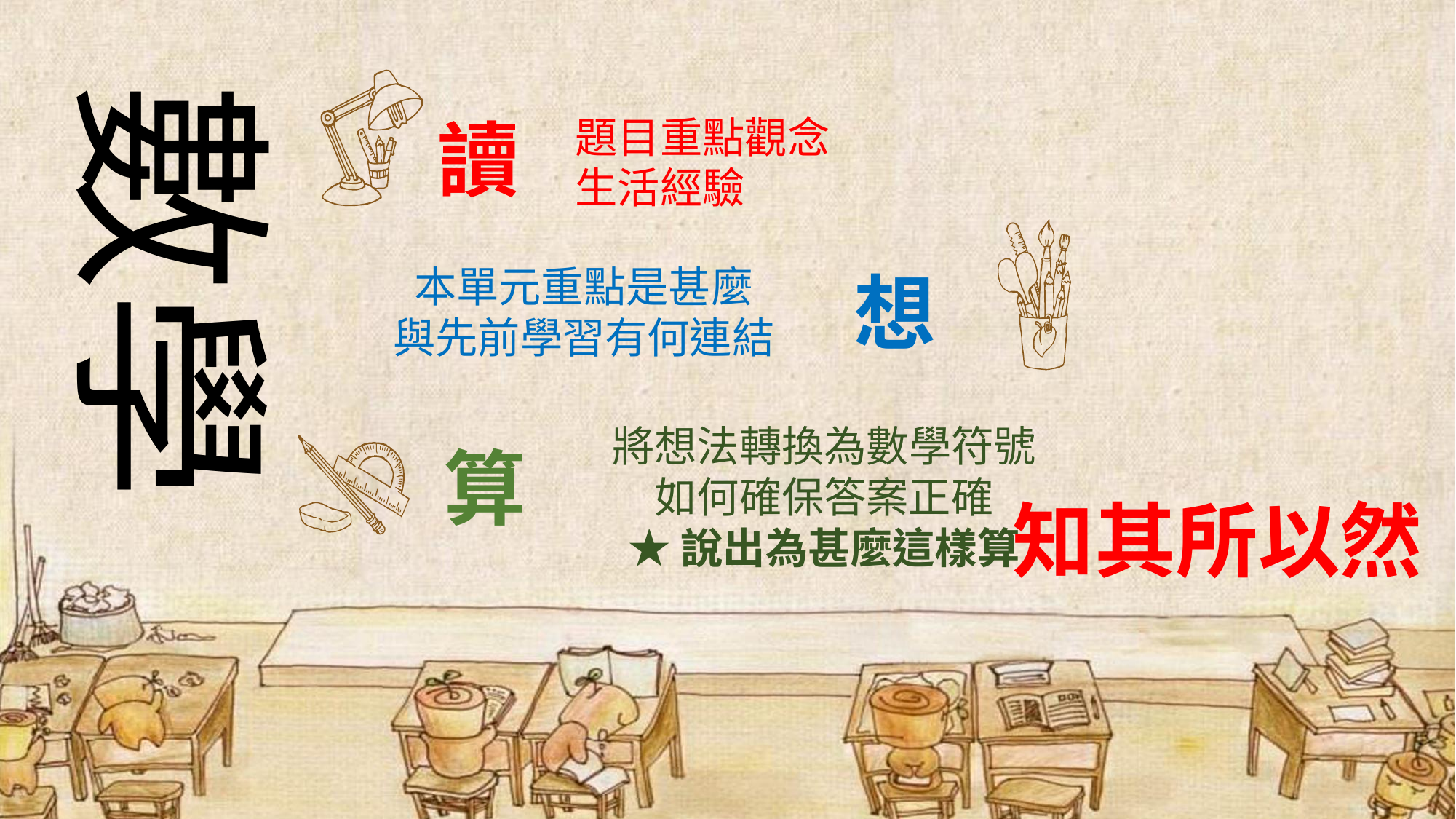

數學
讀
題目重點觀念
生活經驗

本單元重點是甚麼
與先前學習有何連結
想
將想法轉換為數學符號
如何確保答案正確
★說出為甚麼這樣算
算

知其所以然